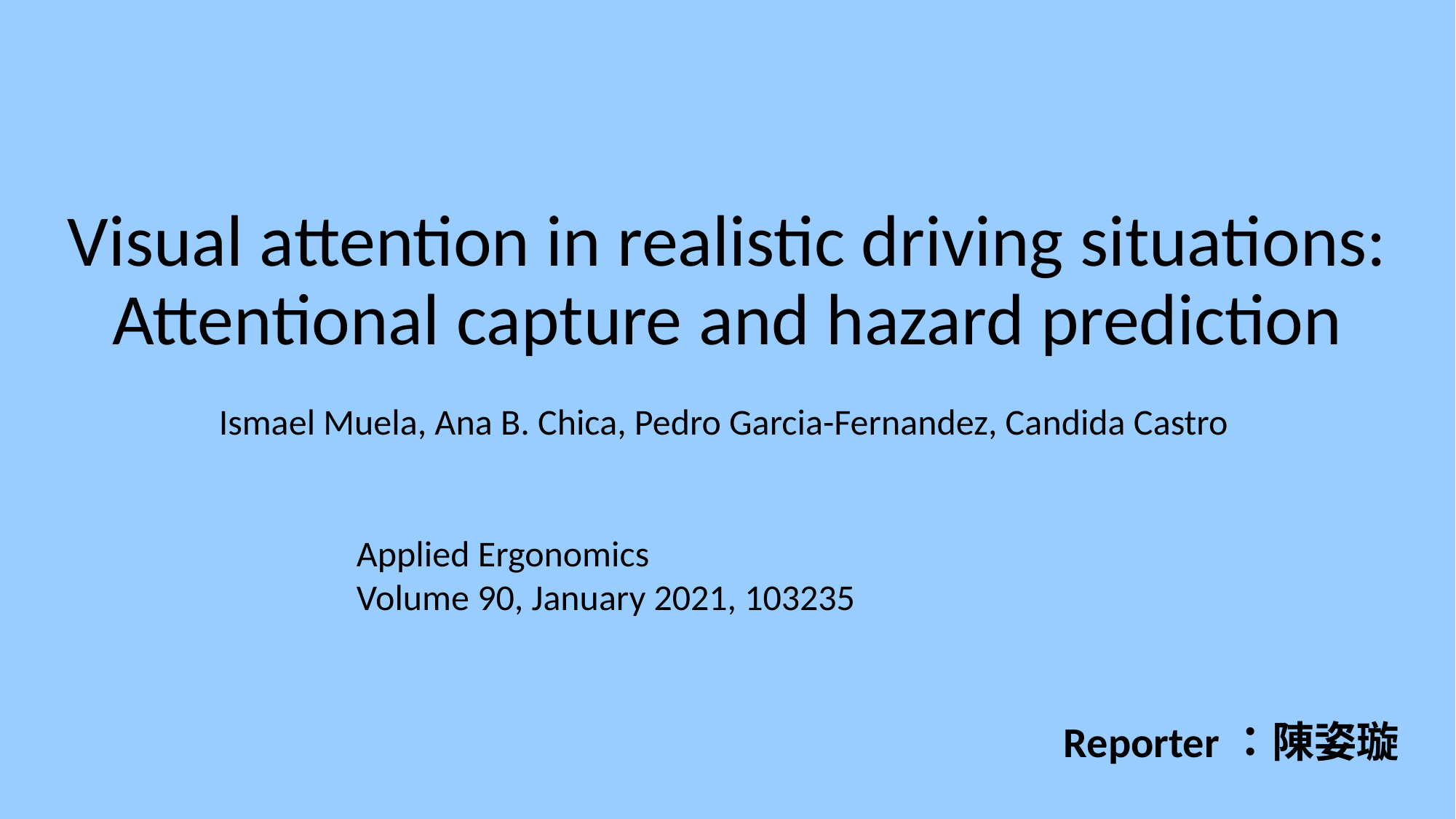

# Visual attention in realistic driving situations: Attentional capture and hazard prediction
Ismael Muela, Ana B. Chica, Pedro Garcia-Fernandez, Candida Castro
Applied Ergonomics
Volume 90, January 2021, 103235
Reporter：陳姿璇